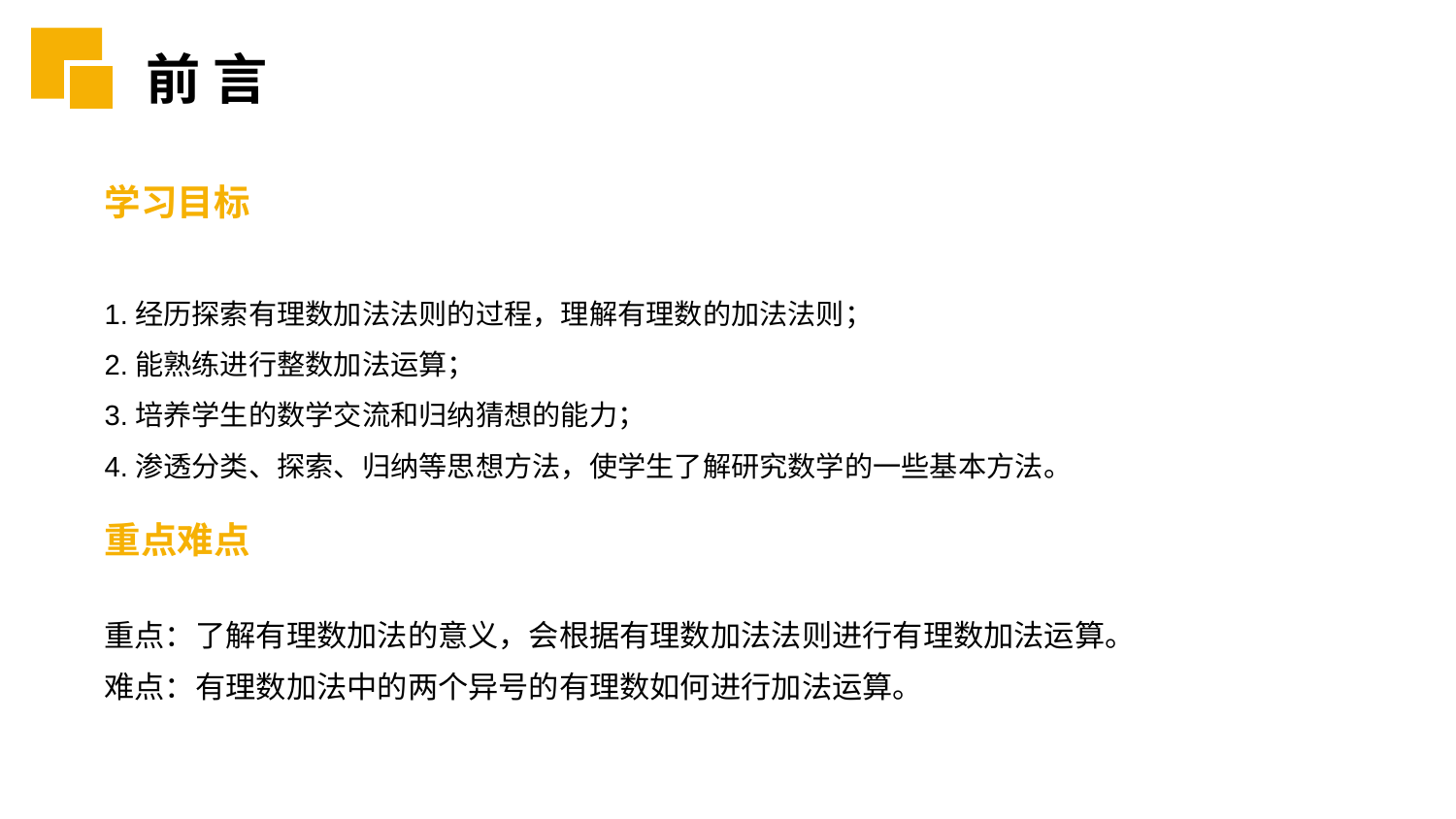

前 言
学习目标
1.经历探索有理数加法法则的过程，理解有理数的加法法则；
2.能熟练进行整数加法运算；
3.培养学生的数学交流和归纳猜想的能力；
4.渗透分类、探索、归纳等思想方法，使学生了解研究数学的一些基本方法。
重点难点
重点：了解有理数加法的意义，会根据有理数加法法则进行有理数加法运算。
难点：有理数加法中的两个异号的有理数如何进行加法运算。